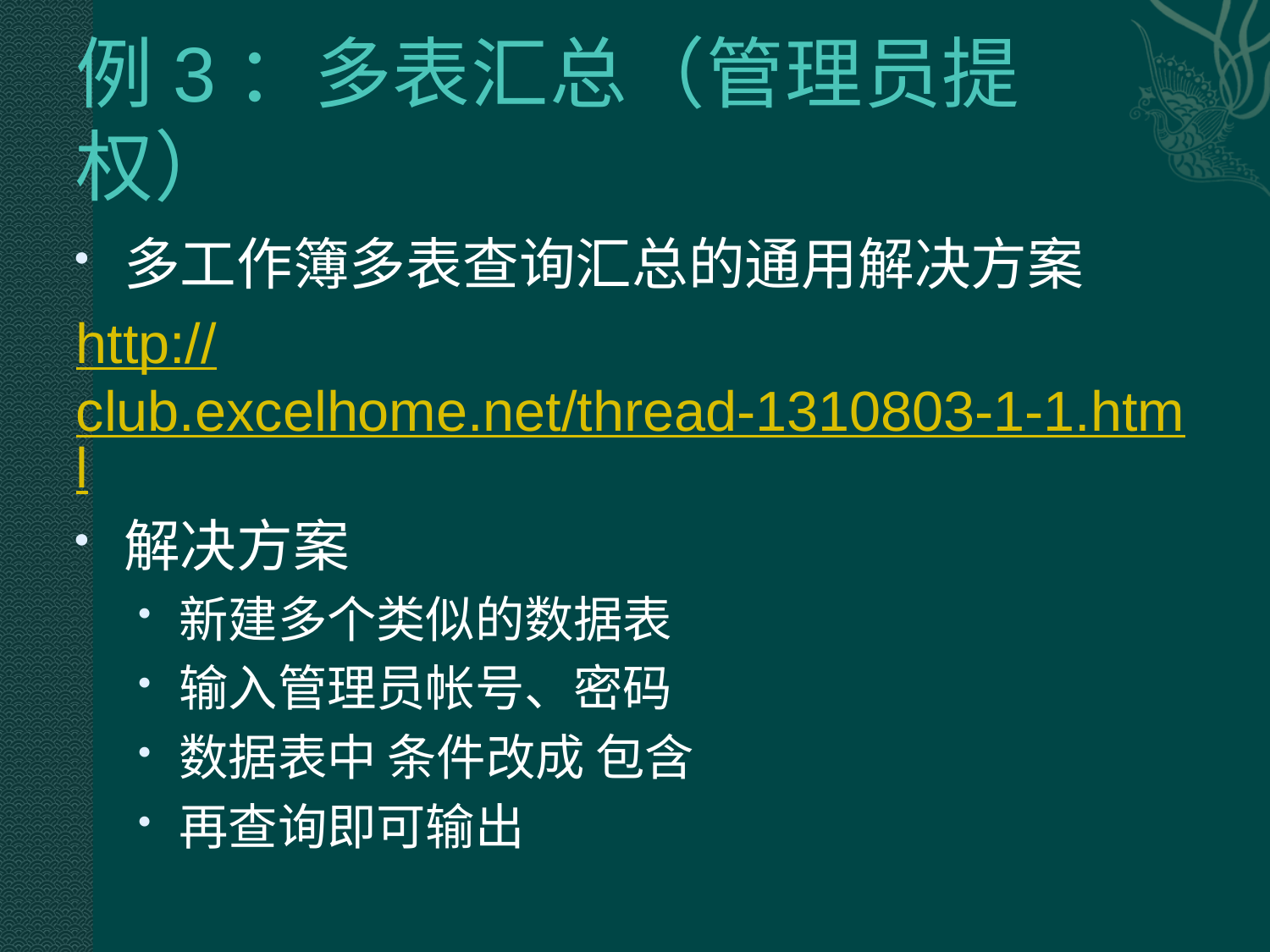

# 例3：多表汇总（管理员提权）
多工作簿多表查询汇总的通用解决方案
http://club.excelhome.net/thread-1310803-1-1.html
解决方案
新建多个类似的数据表
输入管理员帐号、密码
数据表中 条件改成 包含
再查询即可输出